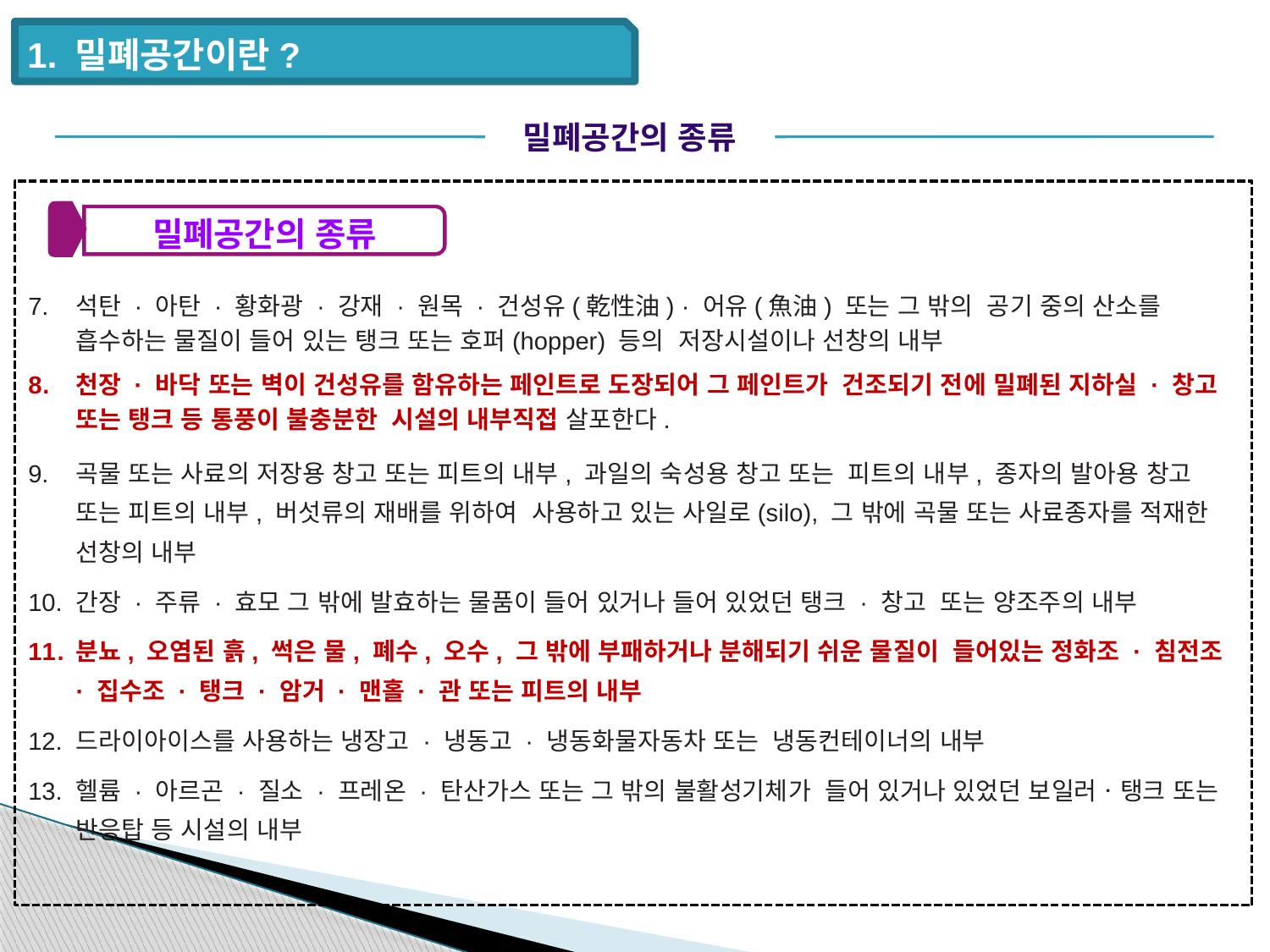

1. 밀폐공간이란?
밀폐공간의 종류

밀폐공간의 종류
석탄 · 아탄 · 황화광 · 강재 · 원목 · 건성유(乾性油) · 어유(魚油) 또는 그 밖의  공기 중의 산소를 흡수하는 물질이 들어 있는 탱크 또는 호퍼(hopper) 등의  저장시설이나 선창의 내부
천장 · 바닥 또는 벽이 건성유를 함유하는 페인트로 도장되어 그 페인트가  건조되기 전에 밀폐된 지하실 · 창고 또는 탱크 등 통풍이 불충분한  시설의 내부직접 살포한다.
곡물 또는 사료의 저장용 창고 또는 피트의 내부, 과일의 숙성용 창고 또는  피트의 내부, 종자의 발아용 창고 또는 피트의 내부, 버섯류의 재배를 위하여  사용하고 있는 사일로(silo), 그 밖에 곡물 또는 사료종자를 적재한 선창의 내부
간장 · 주류 · 효모 그 밖에 발효하는 물품이 들어 있거나 들어 있었던 탱크 · 창고  또는 양조주의 내부
분뇨, 오염된 흙, 썩은 물, 폐수, 오수, 그 밖에 부패하거나 분해되기 쉬운 물질이  들어있는 정화조 · 침전조 · 집수조 · 탱크 · 암거 · 맨홀 · 관 또는 피트의 내부
드라이아이스를 사용하는 냉장고 · 냉동고 · 냉동화물자동차 또는  냉동컨테이너의 내부
헬륨 · 아르곤 · 질소 · 프레온 · 탄산가스 또는 그 밖의 불활성기체가  들어 있거나 있었던 보일러ㆍ탱크 또는 반응탑 등 시설의 내부